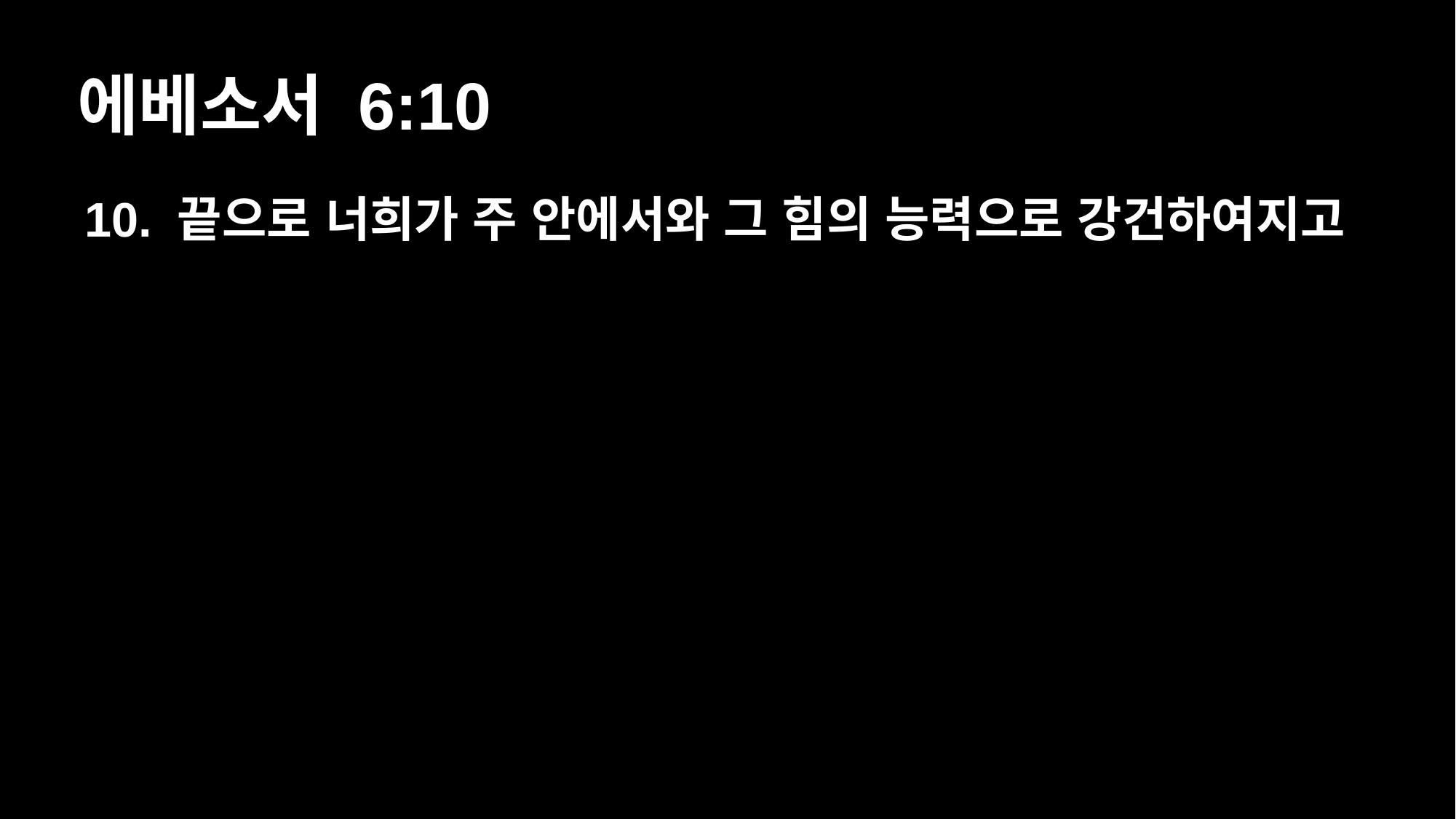

# 에베소서 6:10
10. 끝으로 너희가 주 안에서와 그 힘의 능력으로 강건하여지고